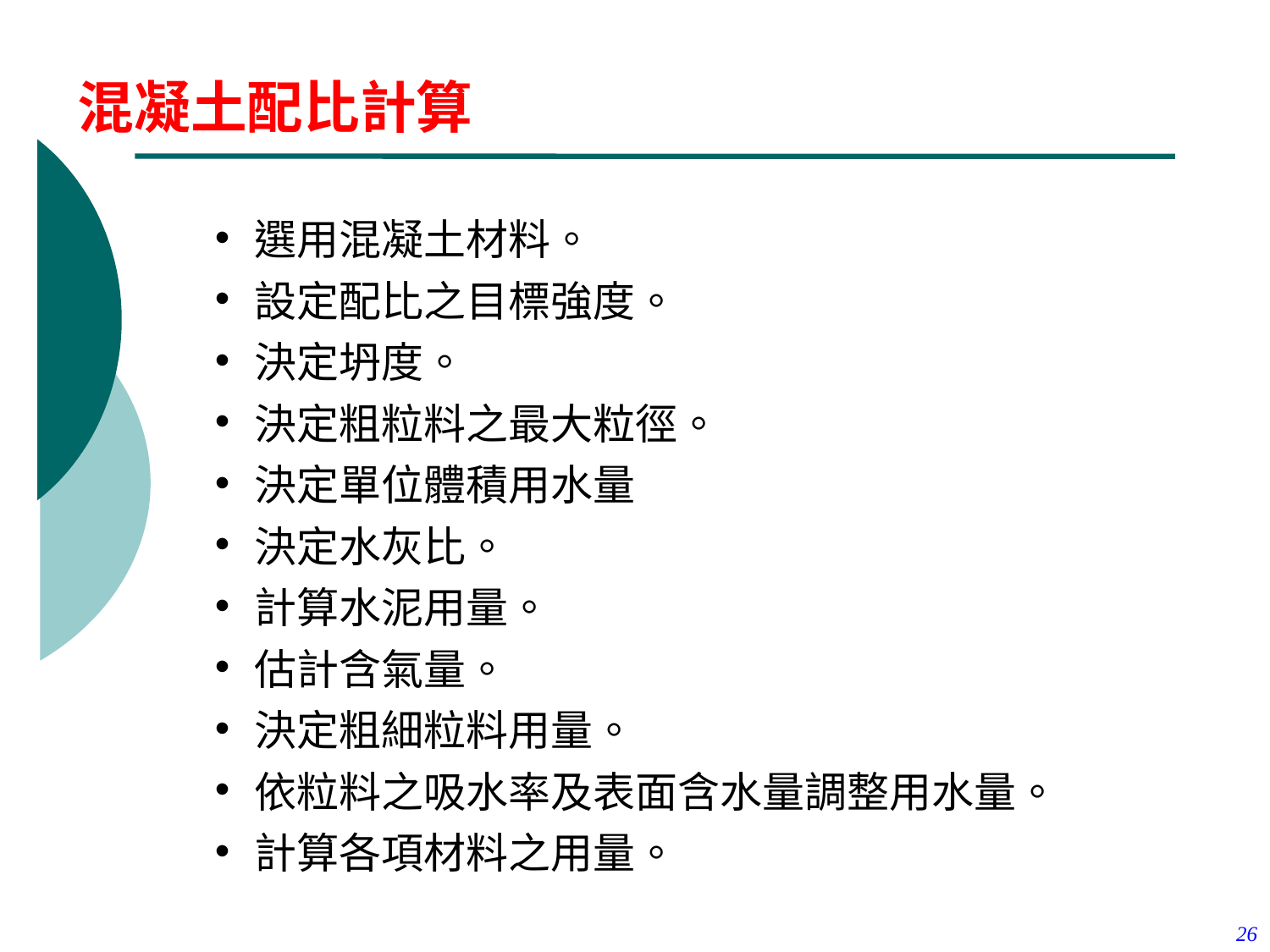

混凝土配比計算
| 選用混凝土材料。 設定配比之目標強度。 決定坍度。 決定粗粒料之最大粒徑。 決定單位體積用水量 決定水灰比。 計算水泥用量。 估計含氣量。 決定粗細粒料用量。 依粒料之吸水率及表面含水量調整用水量。 計算各項材料之用量。 |
| --- |
26